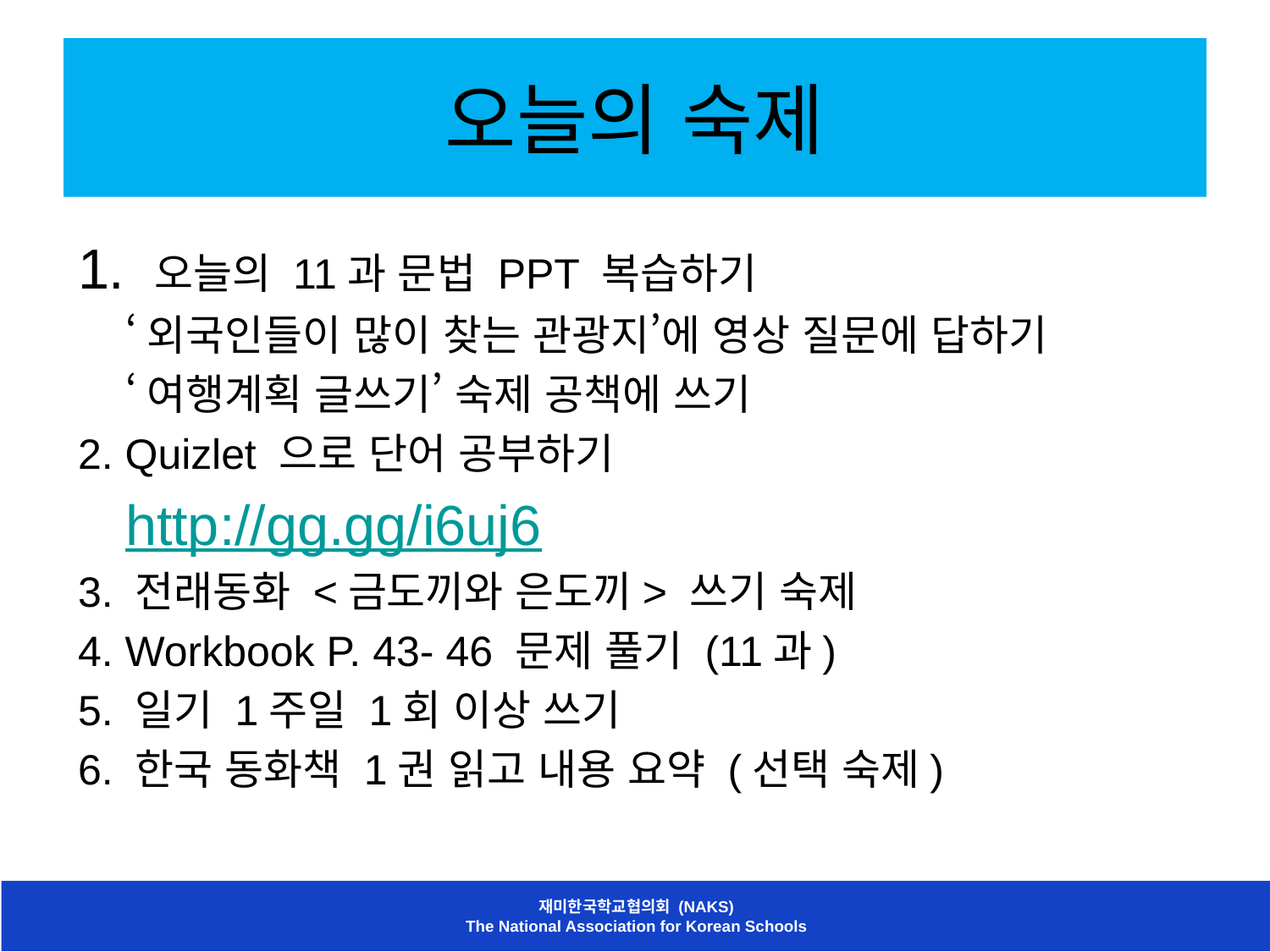

# 오늘의 숙제
1. 오늘의 11과 문법 PPT 복습하기
    ‘외국인들이 많이 찾는 관광지’에 영상 질문에 답하기
    ‘여행계획 글쓰기’ 숙제 공책에 쓰기
2. Quizlet 으로 단어 공부하기
    http://gg.gg/i6uj6
3. 전래동화 <금도끼와 은도끼> 쓰기 숙제
4. Workbook P. 43- 46 문제 풀기 (11과)
5. 일기 1주일 1회 이상 쓰기
6. 한국 동화책 1권 읽고 내용 요약 (선택 숙제)
재미한국학교협의회 (NAKS)
The National Association for Korean Schools